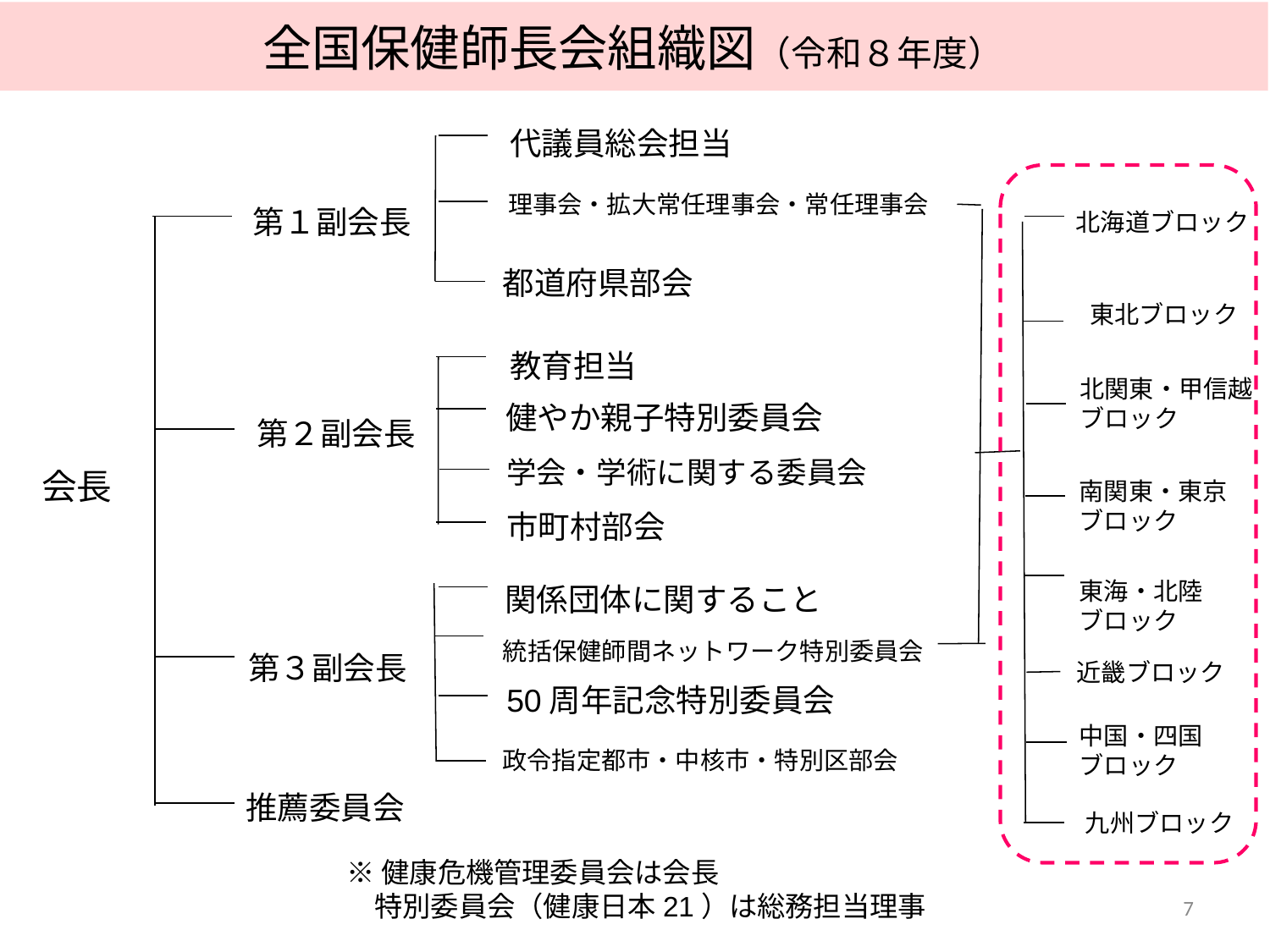

# 全国保健師長会組織図（令和８年度）
代議員総会担当

理事会・拡大常任理事会・常任理事会
第１副会長
北海道ブロック
都道府県部会
東北ブロック
教育担当
北関東・甲信越ブロック
健やか親子特別委員会
第２副会長
学会・学術に関する委員会
会長
南関東・東京
ブロック
市町村部会
東海・北陸
ブロック
関係団体に関すること
統括保健師間ネットワーク特別委員会
第３副会長
近畿ブロック
50周年記念特別委員会
中国・四国
ブロック
政令指定都市・中核市・特別区部会
推薦委員会
九州ブロック
※健康危機管理委員会は会長
　特別委員会（健康日本21）は総務担当理事

7